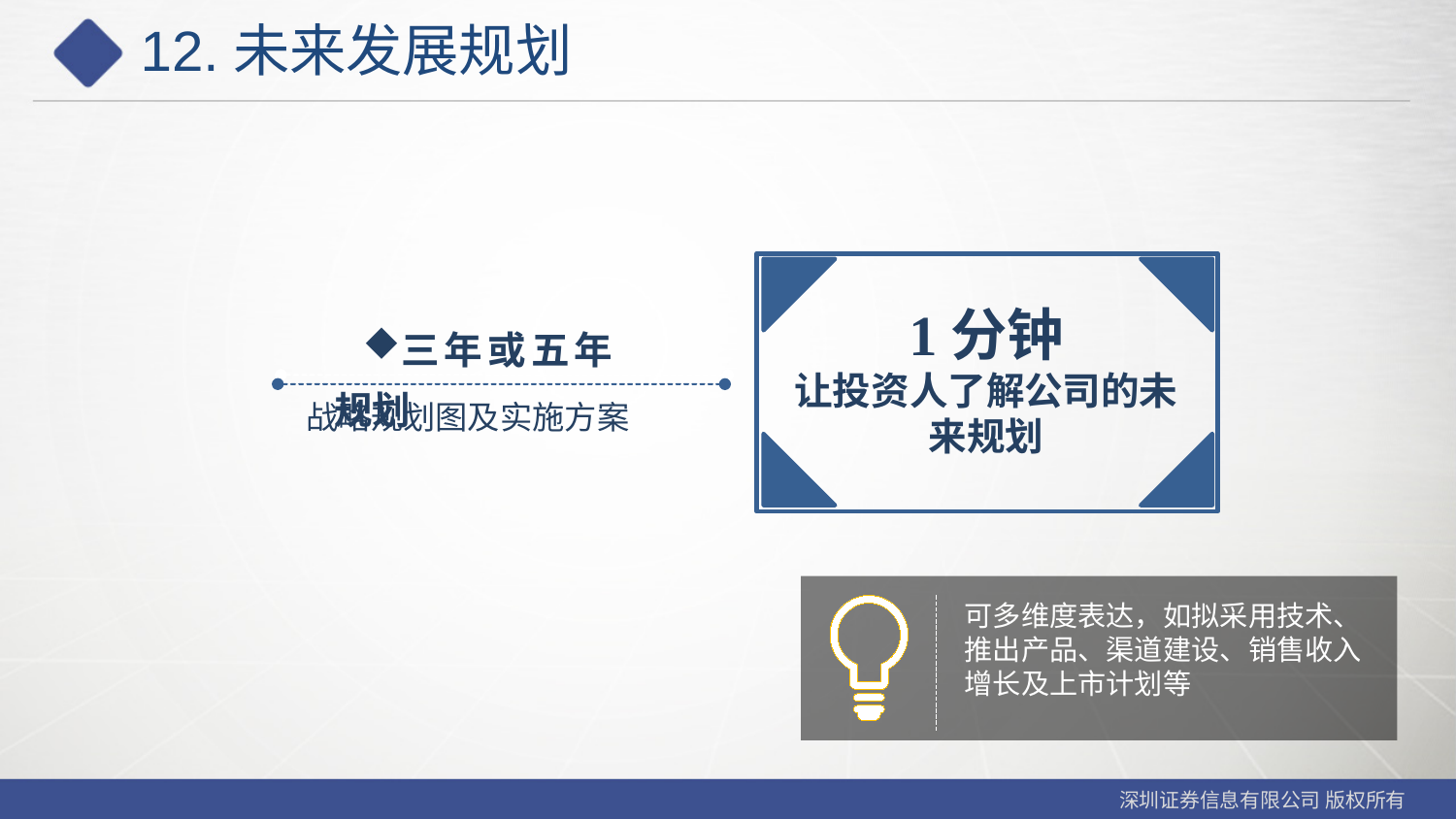

# 12.未来发展规划

1分钟
让投资人了解公司的未来规划
三年或五年规划

战略规划图及实施方案

可多维度表达，如拟采用技术、推出产品、渠道建设、销售收入增长及上市计划等
深圳证券信息有限公司 版权所有